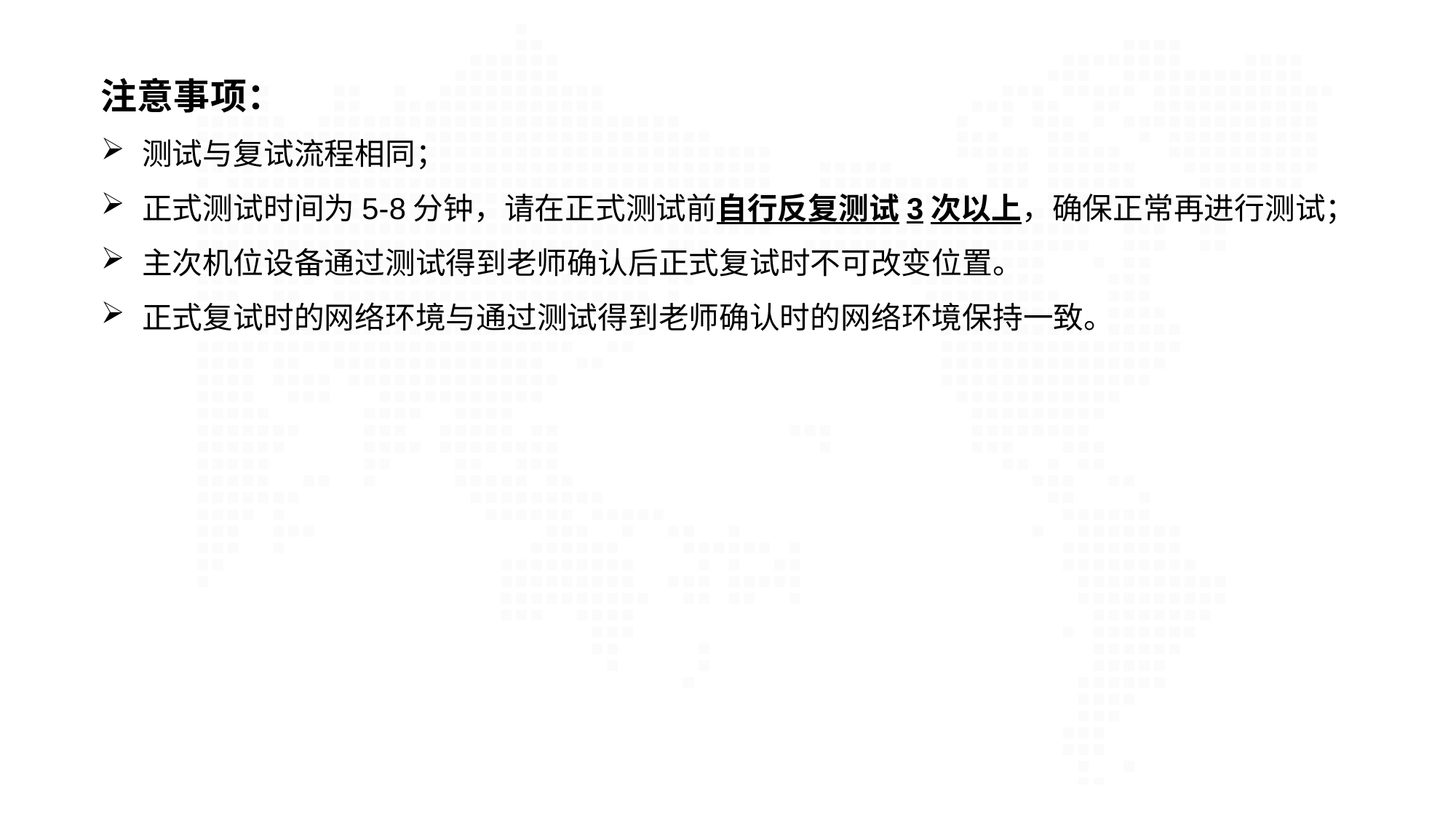

注意事项：
测试与复试流程相同；
正式测试时间为5-8分钟，请在正式测试前自行反复测试3次以上，确保正常再进行测试；
主次机位设备通过测试得到老师确认后正式复试时不可改变位置。
正式复试时的网络环境与通过测试得到老师确认时的网络环境保持一致。